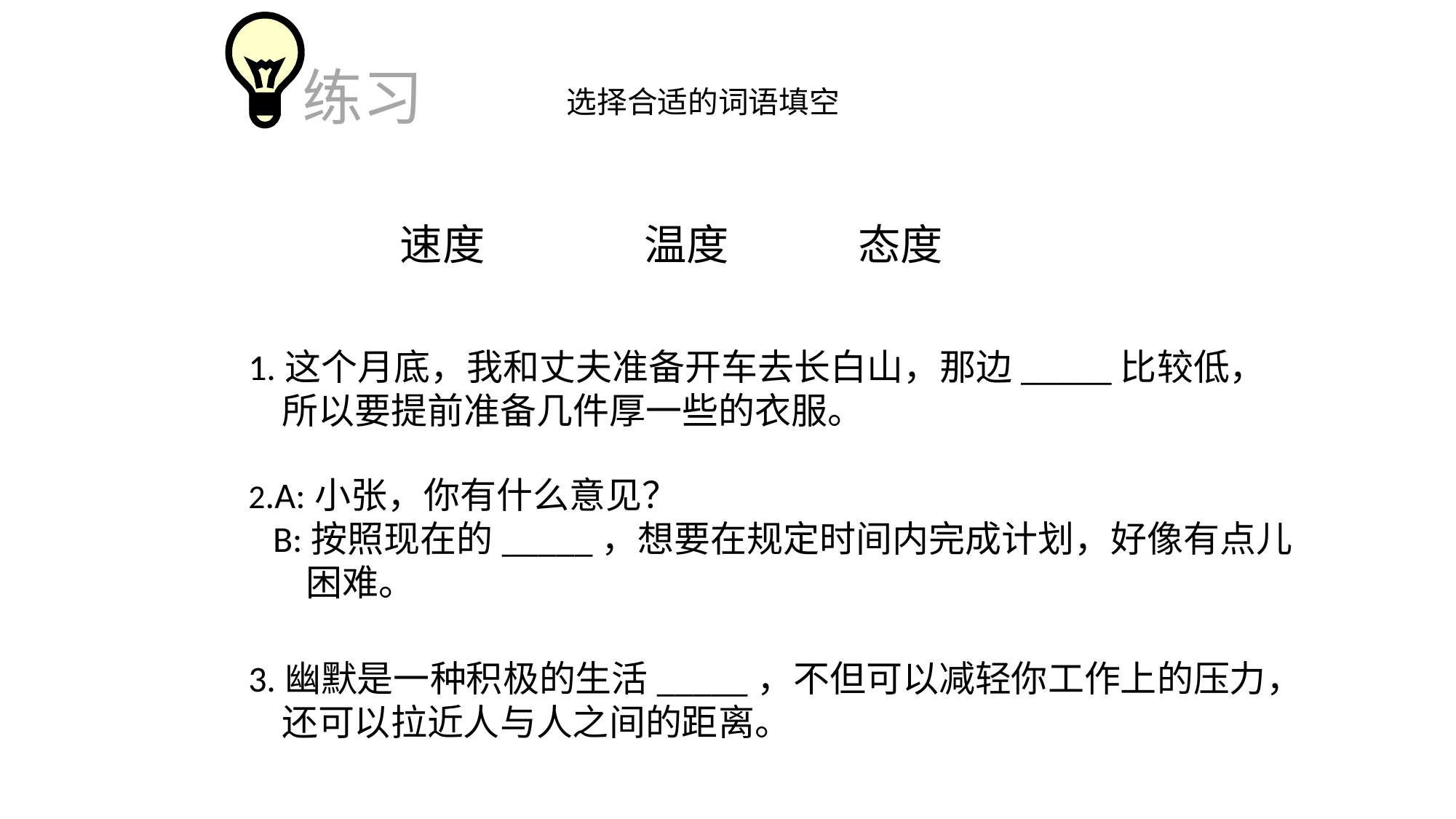

练习
选择合适的词语填空
速度
态度
温度
1.这个月底，我和丈夫准备开车去长白山，那边_____比较低，
   所以要提前准备几件厚一些的衣服。
2.A:小张，你有什么意见？
   B:按照现在的_____，想要在规定时间内完成计划，好像有点儿
      困难。
3.幽默是一种积极的生活_____，不但可以减轻你工作上的压力，
   还可以拉近人与人之间的距离。